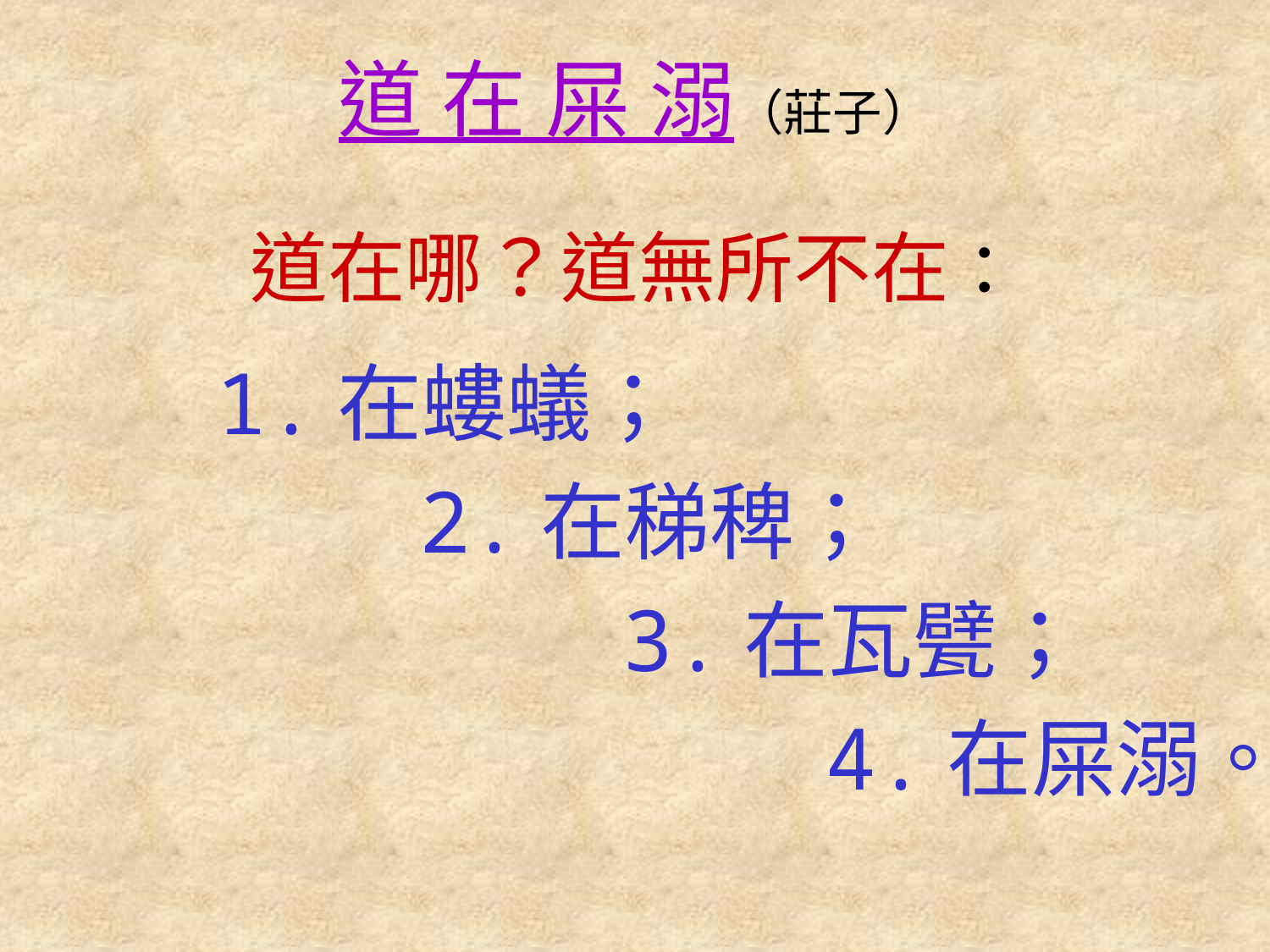

# 道 在 屎 溺（莊子）
道在哪？道無所不在：
    1.在螻蟻；
        2.在稊稗；
            3.在瓦甓；
                4.在屎溺。